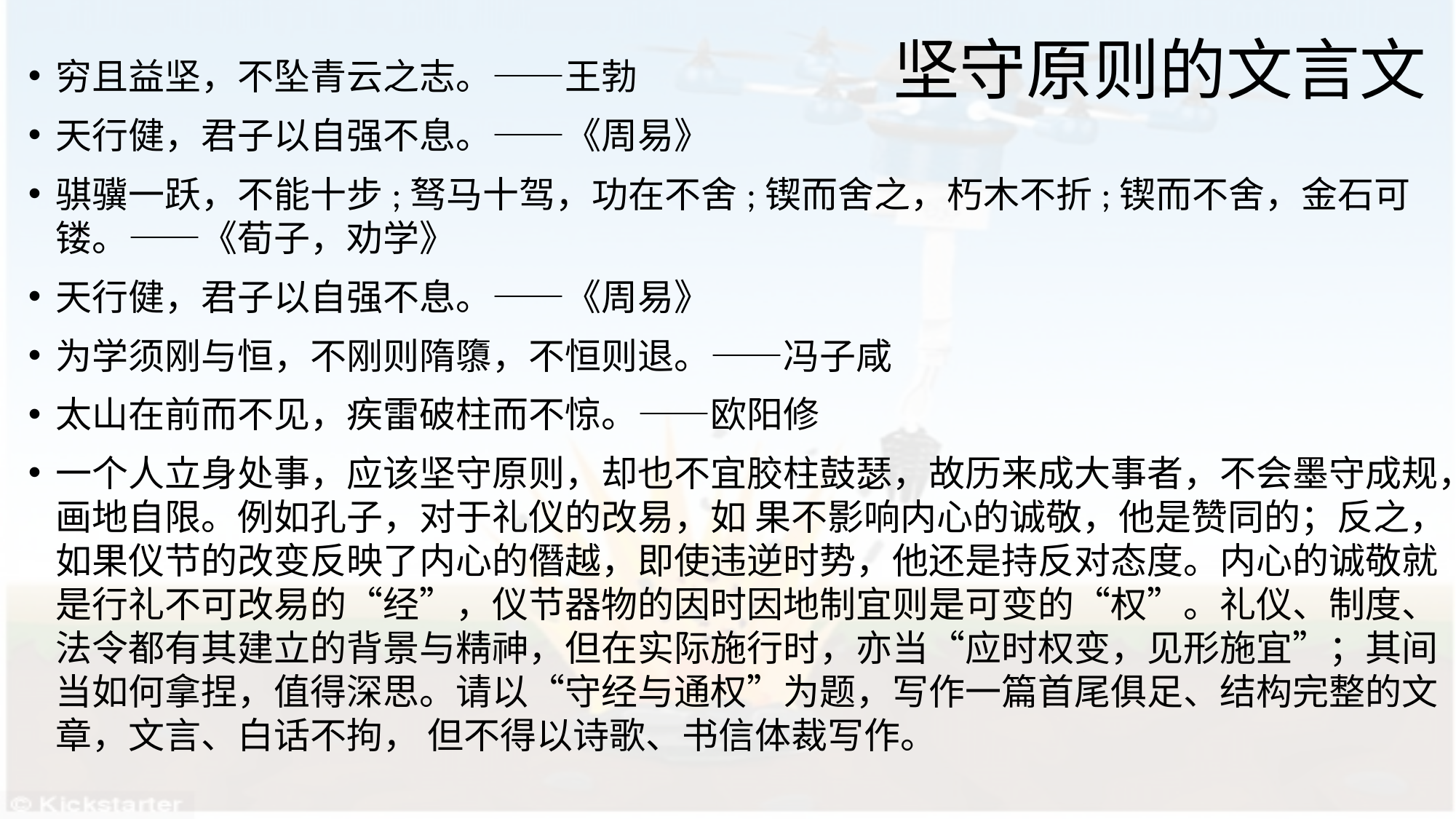

# 坚守原则的文言文
穷且益坚，不坠青云之志。——王勃
天行健，君子以自强不息。——《周易》
骐骥一跃，不能十步;驽马十驾，功在不舍;锲而舍之，朽木不折;锲而不舍，金石可镂。——《荀子，劝学》
天行健，君子以自强不息。——《周易》
为学须刚与恒，不刚则隋隳，不恒则退。——冯子咸
太山在前而不见，疾雷破柱而不惊。——欧阳修
一个人立身处事，应该坚守原则，却也不宜胶柱鼓瑟，故历来成大事者，不会墨守成规，画地自限。例如孔子，对于礼仪的改易，如 果不影响内心的诚敬，他是赞同的；反之，如果仪节的改变反映了内心的僭越，即使违逆时势，他还是持反对态度。内心的诚敬就是行礼不可改易的“经”，仪节器物的因时因地制宜则是可变的“权”。礼仪、制度、法令都有其建立的背景与精神，但在实际施行时，亦当“应时权变，见形施宜”；其间当如何拿捏，值得深思。请以“守经与通权”为题，写作一篇首尾俱足、结构完整的文章，文言、白话不拘， 但不得以诗歌、书信体裁写作。